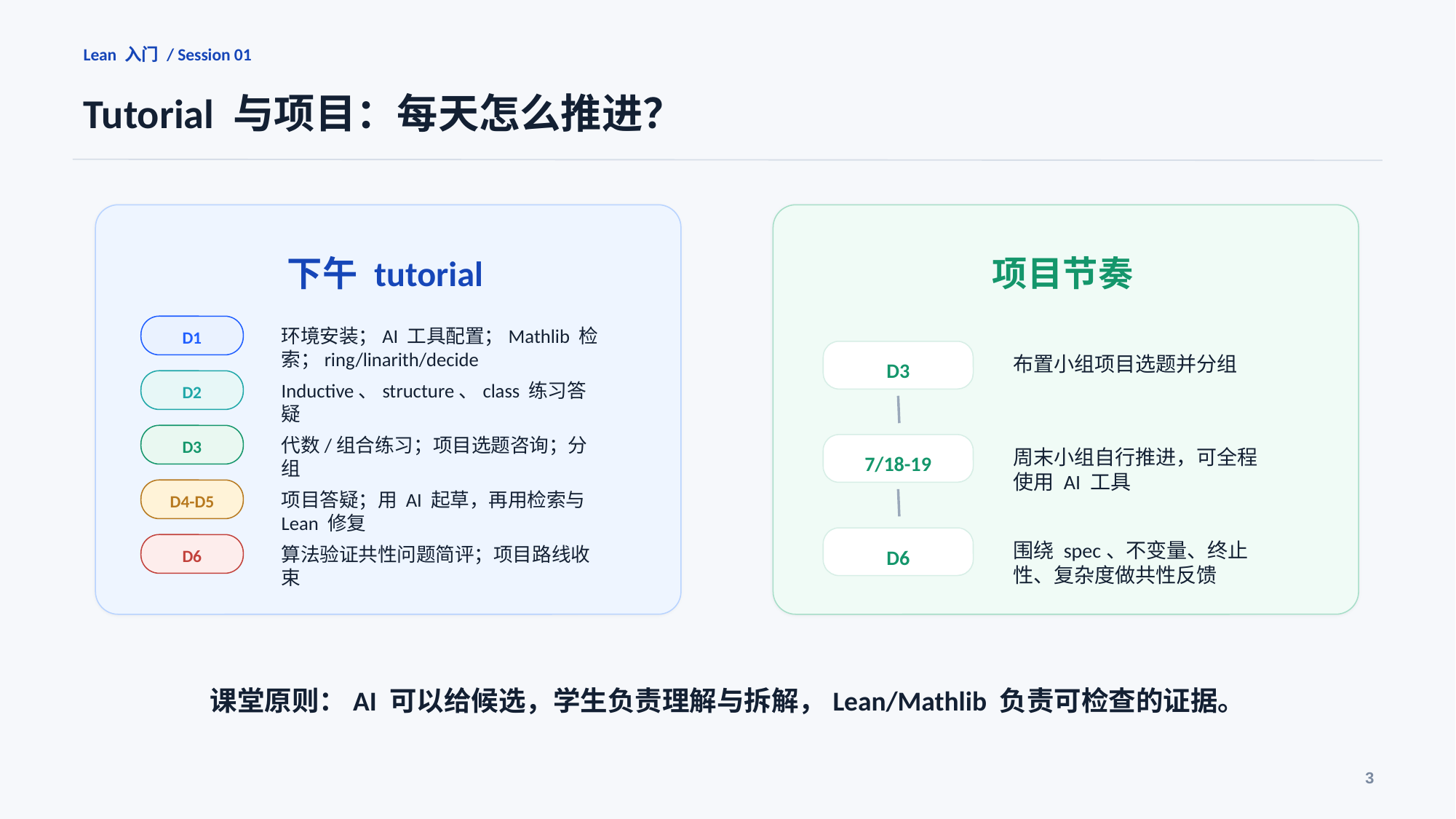

Lean 入门 / Session 01
Tutorial 与项目：每天怎么推进？

下午 tutorial
项目节奏
D1
环境安装；AI 工具配置；Mathlib 检索；ring/linarith/decide

布置小组项目选题并分组
D3
D2
Inductive、structure、class 练习答疑

D3
代数/组合练习；项目选题咨询；分组

周末小组自行推进，可全程使用 AI 工具
7/18-19
D4-D5
项目答疑；用 AI 起草，再用检索与 Lean 修复

围绕 spec、不变量、终止性、复杂度做共性反馈
D6
算法验证共性问题简评；项目路线收束
D6
课堂原则：AI 可以给候选，学生负责理解与拆解，Lean/Mathlib 负责可检查的证据。
3